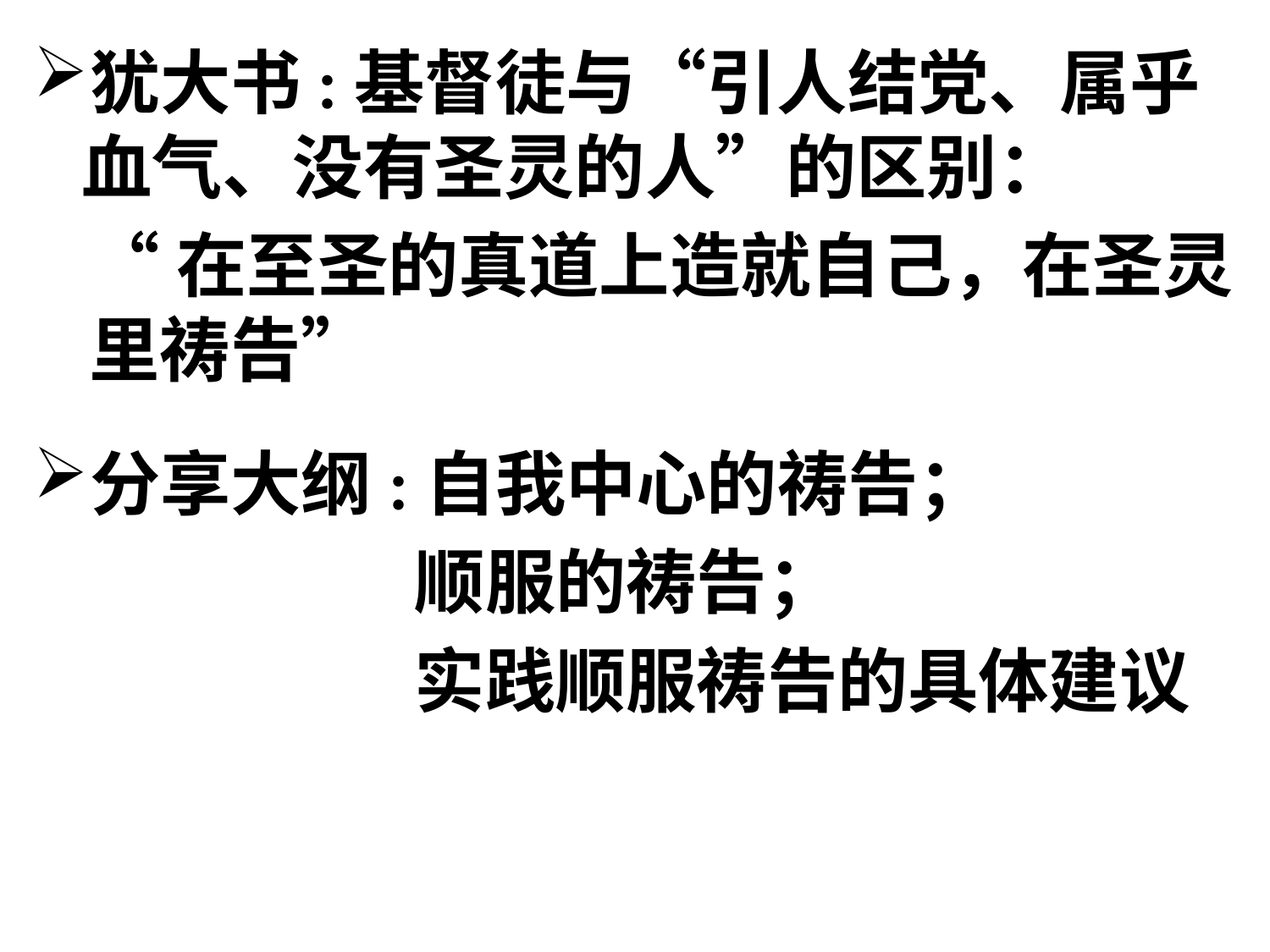

犹大书:基督徒与“引人结党、属乎血气、没有圣灵的人”的区别：
“在至圣的真道上造就自己，在圣灵里祷告”

分享大纲:自我中心的祷告；
顺服的祷告；
实践顺服祷告的具体建议